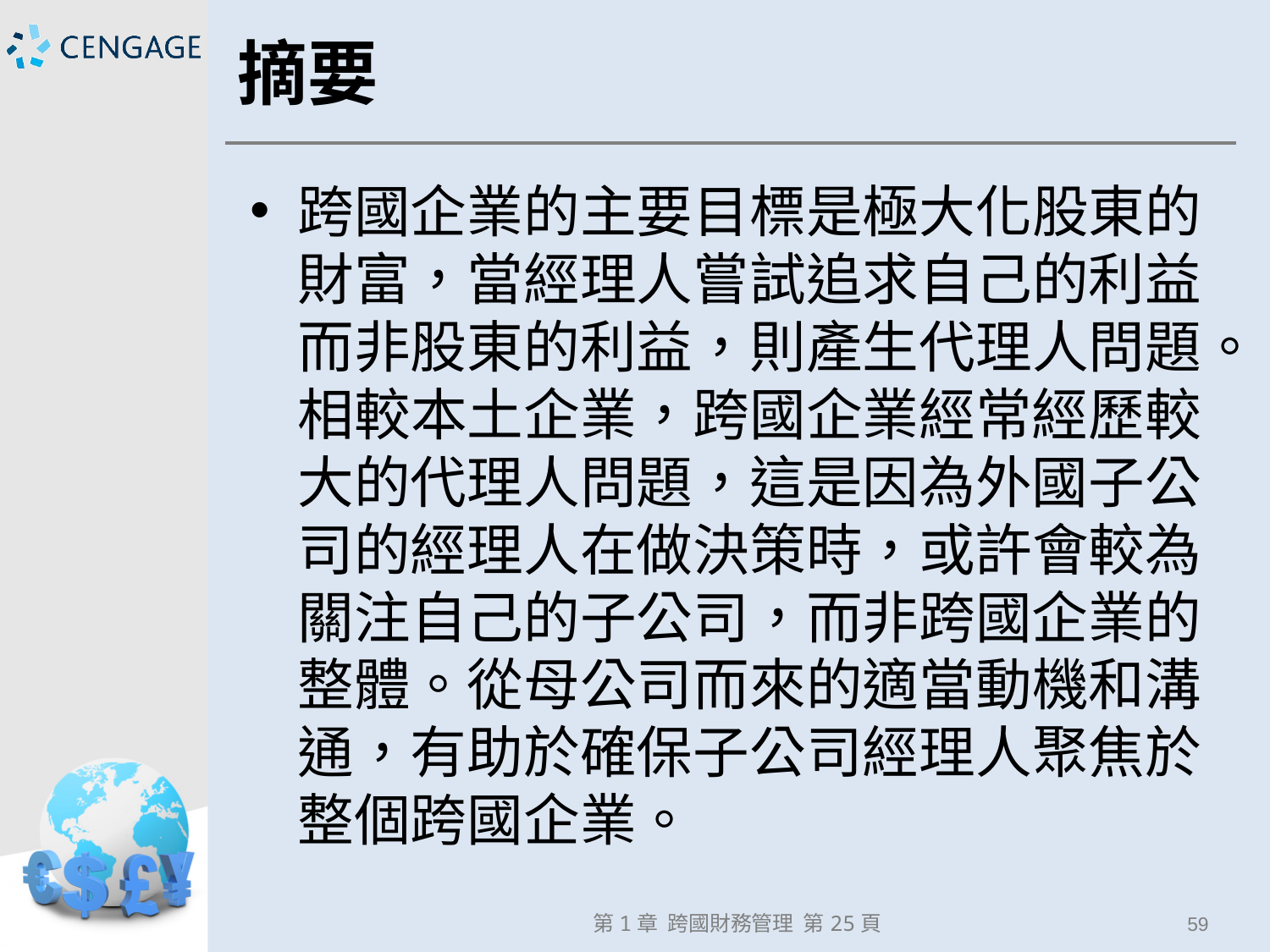

# 摘要
跨國企業的主要目標是極大化股東的財富，當經理人嘗試追求自己的利益而非股東的利益，則產生代理人問題。相較本土企業，跨國企業經常經歷較大的代理人問題，這是因為外國子公司的經理人在做決策時，或許會較為關注自己的子公司，而非跨國企業的整體。從母公司而來的適當動機和溝通，有助於確保子公司經理人聚焦於整個跨國企業。
第1章  跨國財務管理  第25頁
59